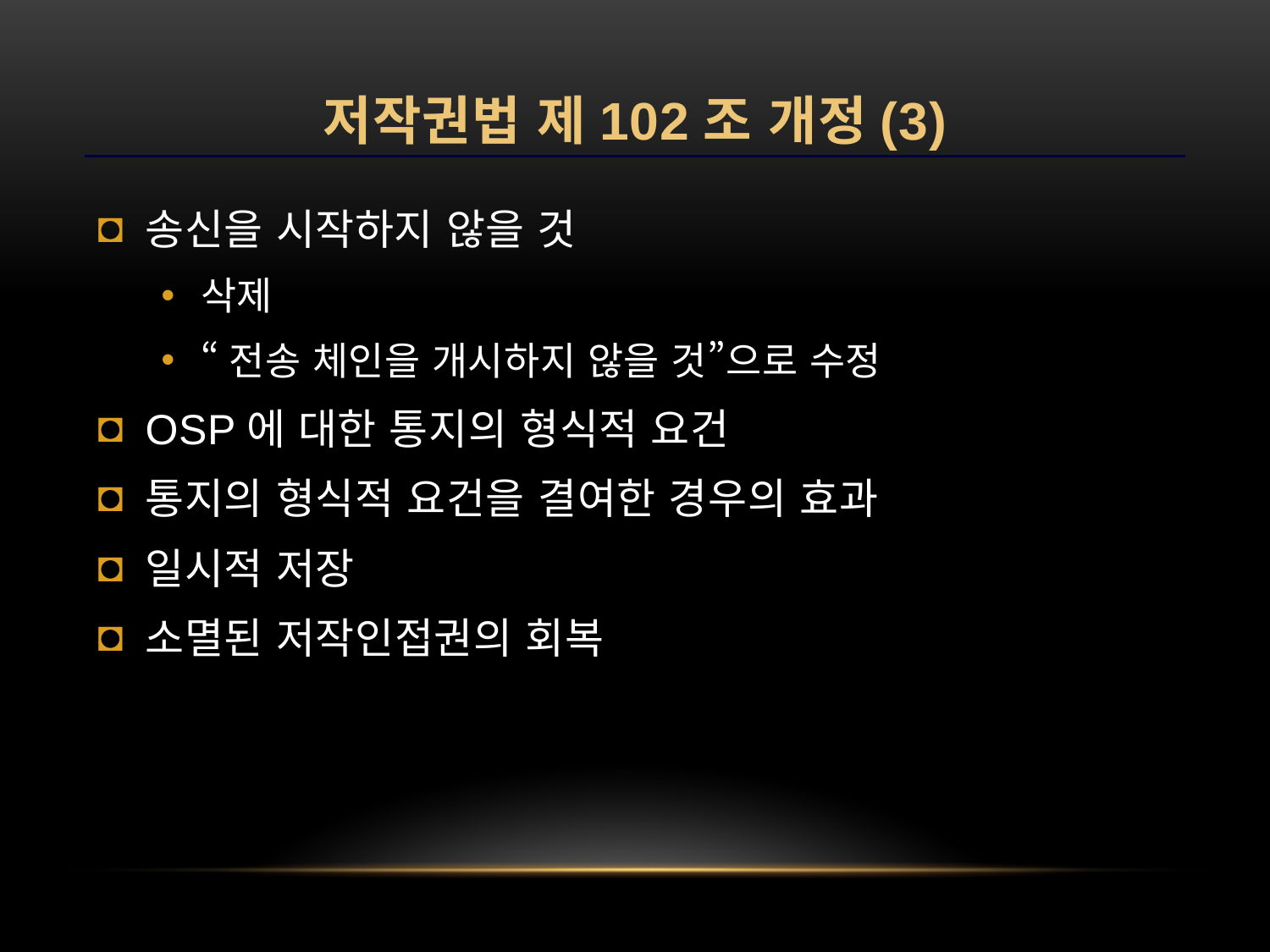

# 저작권법 제102조 개정(3)
송신을 시작하지 않을 것
삭제
“전송 체인을 개시하지 않을 것”으로 수정
OSP에 대한 통지의 형식적 요건
통지의 형식적 요건을 결여한 경우의 효과
일시적 저장
소멸된 저작인접권의 회복